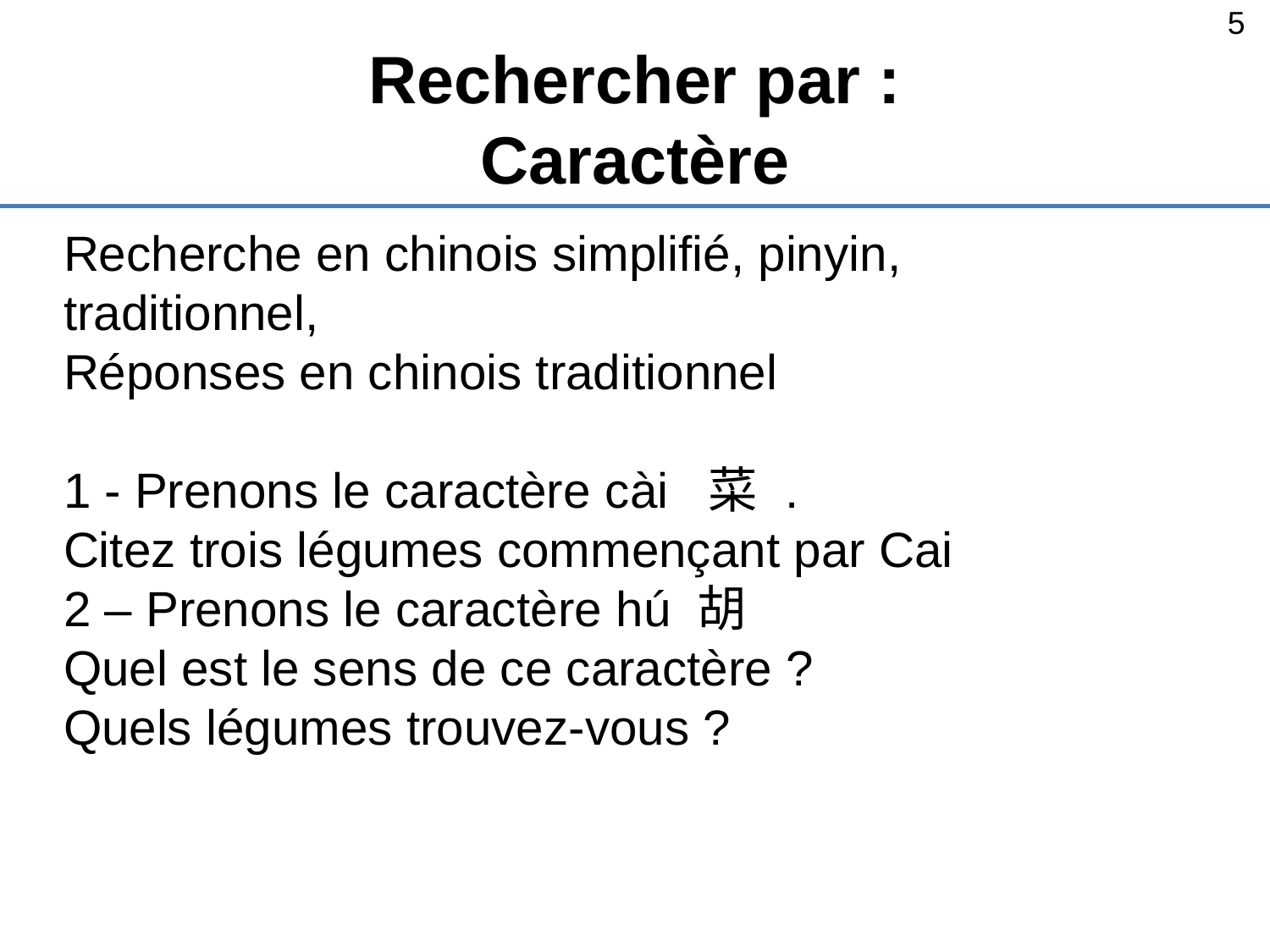

5
# Rechercher par : Caractère
Recherche en chinois simplifié, pinyin,
traditionnel,
Réponses en chinois traditionnel

1 - Prenons le caractère cài  菜 .
Citez trois légumes commençant par Cai
2 – Prenons le caractère hú 胡
Quel est le sens de ce caractère ?
Quels légumes trouvez-vous ?